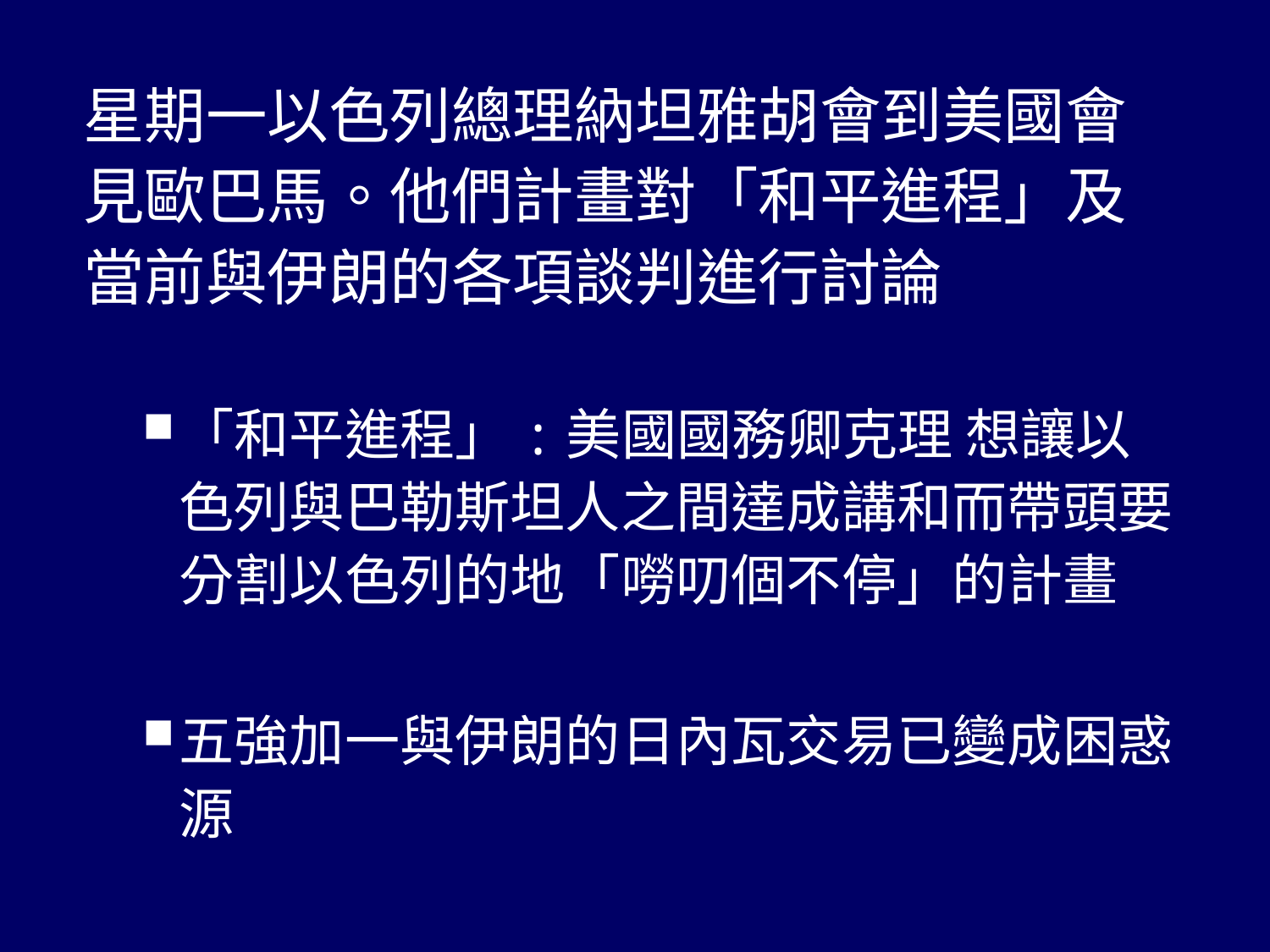

星期一以色列總理納坦雅胡會到美國會見歐巴馬。他們計畫對「和平進程」及當前與伊朗的各項談判進行討論

「和平進程」:美國國務卿克理 想讓以色列與巴勒斯坦人之間達成講和而帶頭要分割以色列的地「嘮叨個不停」的計畫

五強加一與伊朗的日內瓦交易已變成困惑源